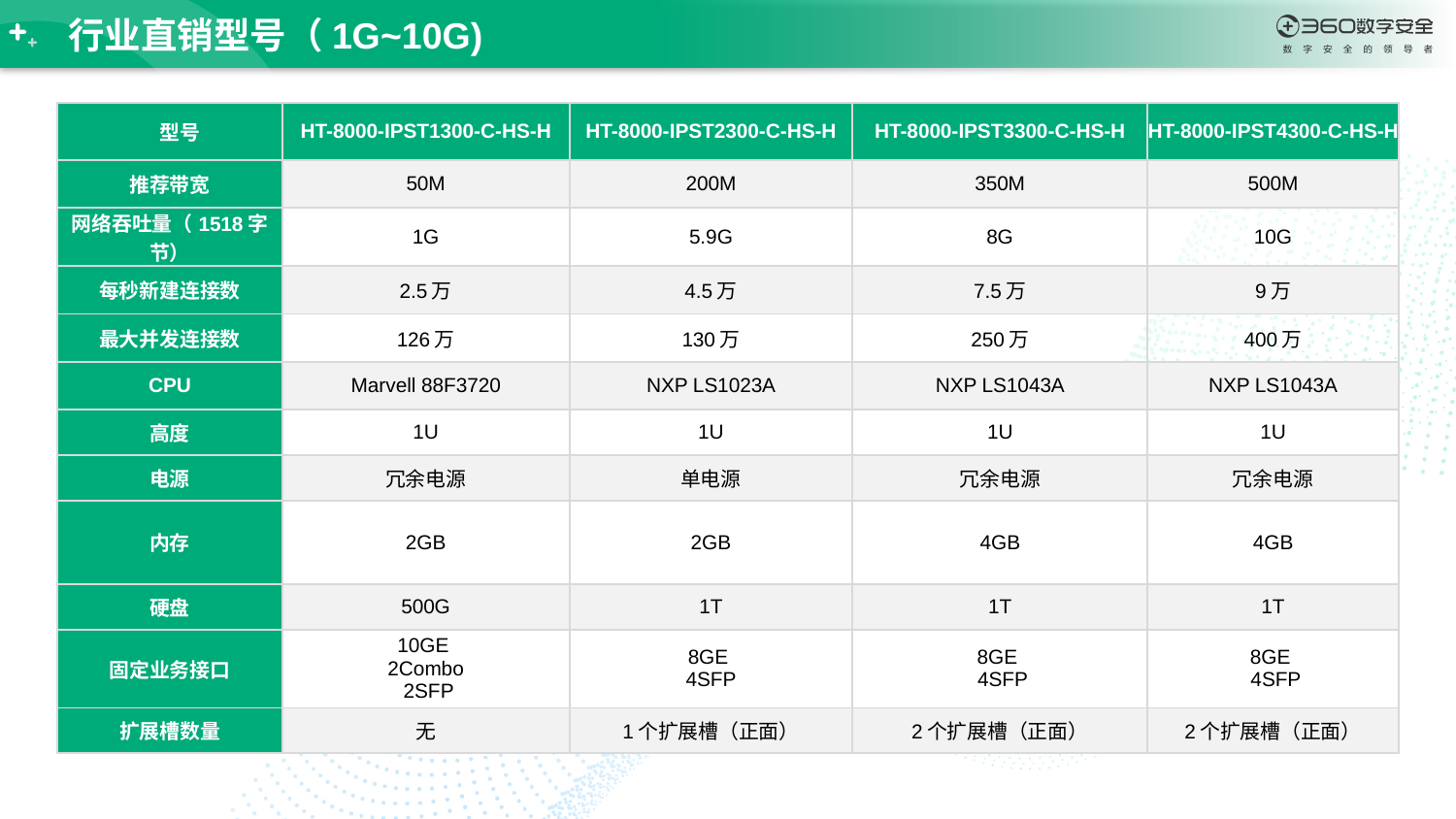

# 行业直销型号（1G~10G)
| 型号 | HT-8000-IPST1300-C-HS-H | HT-8000-IPST2300-C-HS-H | HT-8000-IPST3300-C-HS-H | HT-8000-IPST4300-C-HS-H |
| --- | --- | --- | --- | --- |
| 推荐带宽 | 50M | 200M | 350M | 500M |
| 网络吞吐量（1518字节） | 1G | 5.9G | 8G | 10G |
| 每秒新建连接数 | 2.5万 | 4.5万 | 7.5万 | 9万 |
| 最大并发连接数 | 126万 | 130万 | 250万 | 400万 |
| CPU | Marvell 88F3720 | NXP LS1023A | NXP LS1043A | NXP LS1043A |
| 高度 | 1U | 1U | 1U | 1U |
| 电源 | 冗余电源 | 单电源 | 冗余电源 | 冗余电源 |
| 内存 | 2GB | 2GB | 4GB | 4GB |
| 硬盘 | 500G | 1T | 1T | 1T |
| 固定业务接口 | 10GE 2Combo 2SFP | 8GE 4SFP | 8GE 4SFP | 8GE 4SFP |
| 扩展槽数量 | 无 | 1个扩展槽（正面） | 2个扩展槽（正面） | 2个扩展槽（正面） |